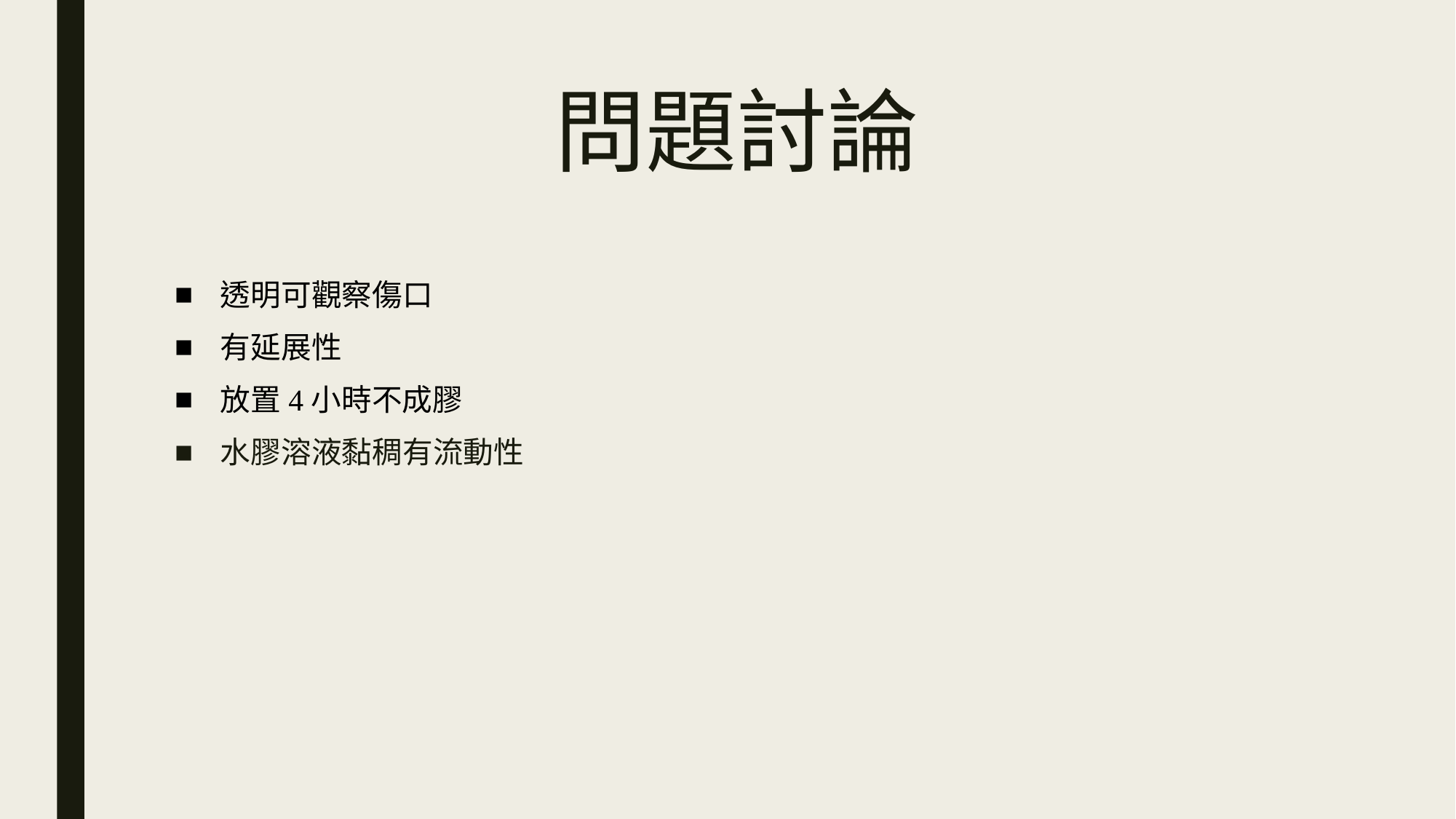

# 問題討論
透明可觀察傷口
有延展性
放置4小時不成膠
水膠溶液黏稠有流動性